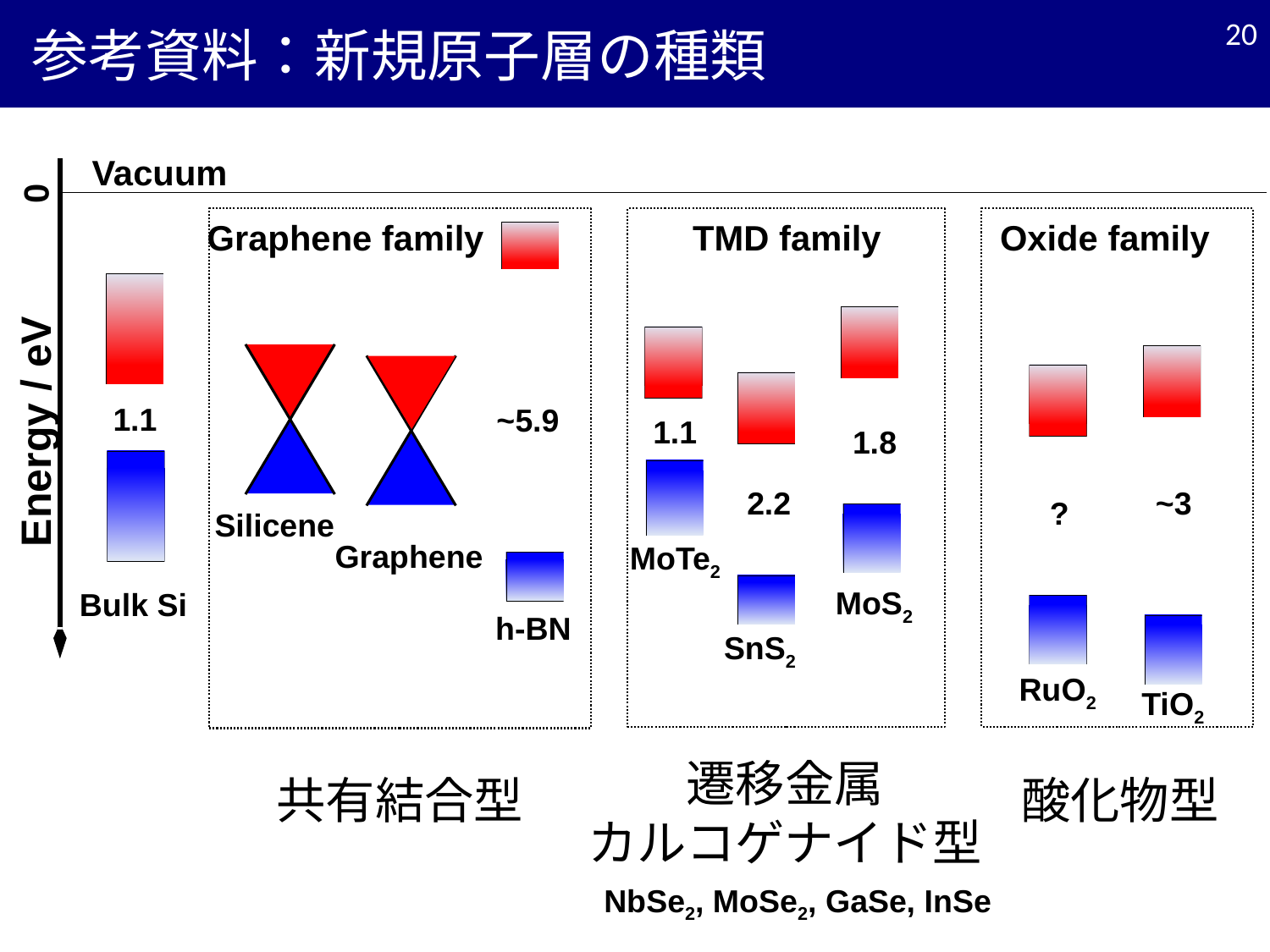

20
 参考資料：新規原子層の種類
組み合わせにより幅広い展開へ
Vacuum
0

Graphene family
TMD family
Oxide family

1.1
~5.9
Energy / eV
1.1
1.8

~3
2.2
?
Silicene

Graphene
MoTe2

MoS2
Bulk Si

h-BN

SnS2
RuO2
TiO2
共有結合型
酸化物型
遷移金属
カルコゲナイド型
NbSe2, MoSe2, GaSe, InSe